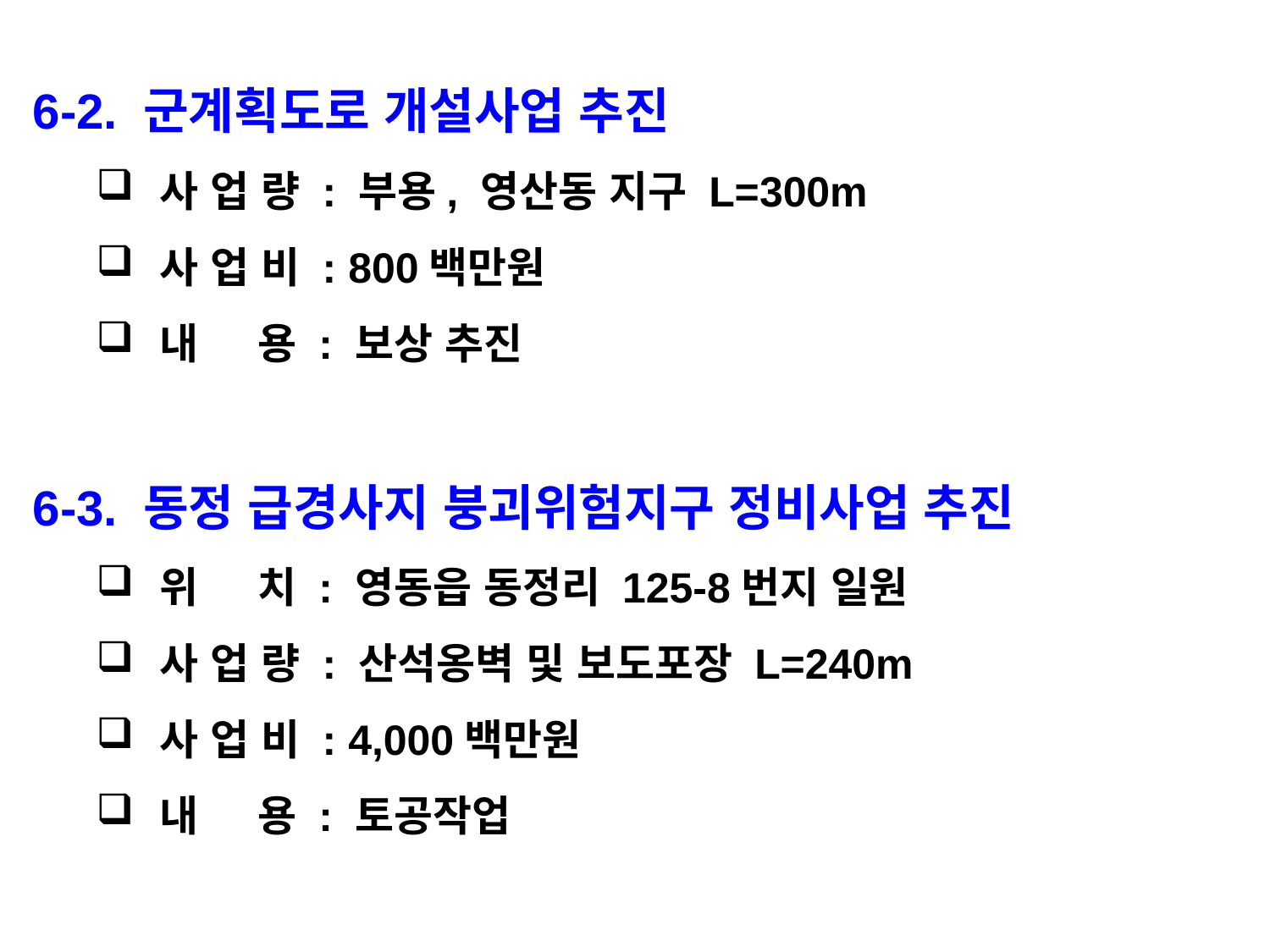

6-2. 군계획도로 개설사업 추진
사 업 량 : 부용, 영산동 지구 L=300m
사 업 비 : 800백만원
내     용 : 보상 추진
6-3. 동정 급경사지 붕괴위험지구 정비사업 추진
위     치 : 영동읍 동정리 125-8번지 일원
사 업 량 : 산석옹벽 및 보도포장 L=240m
사 업 비 : 4,000백만원
내     용 : 토공작업